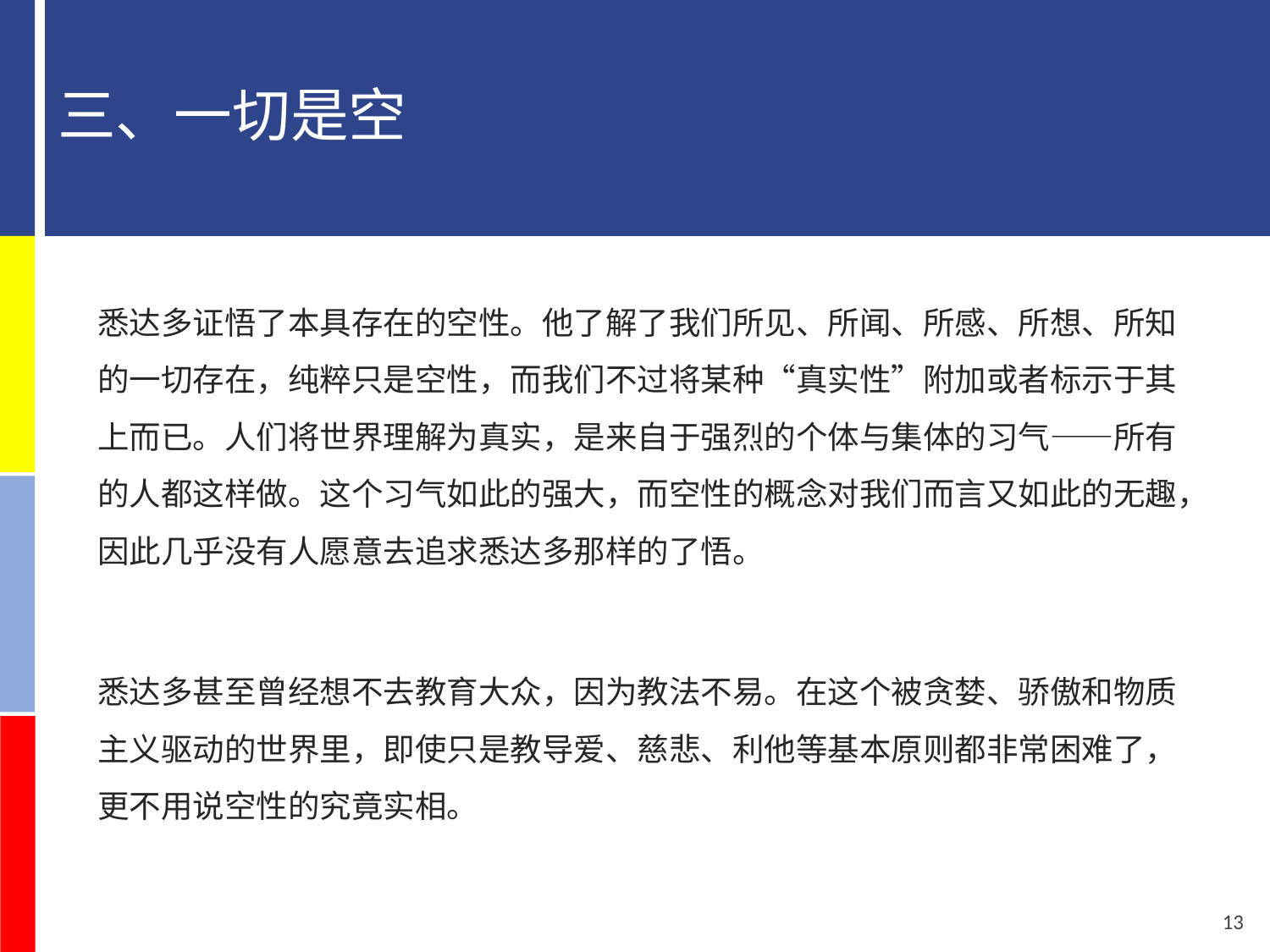

# 三、一切是空
悉达多证悟了本具存在的空性。他了解了我们所见、所闻、所感、所想、所知的一切存在，纯粹只是空性，而我们不过将某种“真实性”附加或者标示于其上而已。人们将世界理解为真实，是来自于强烈的个体与集体的习气——所有的人都这样做。这个习气如此的强大，而空性的概念对我们而言又如此的无趣，因此几乎没有人愿意去追求悉达多那样的了悟。

悉达多甚至曾经想不去教育大众，因为教法不易。在这个被贪婪、骄傲和物质主义驱动的世界里，即使只是教导爱、慈悲、利他等基本原则都非常困难了，更不用说空性的究竟实相。